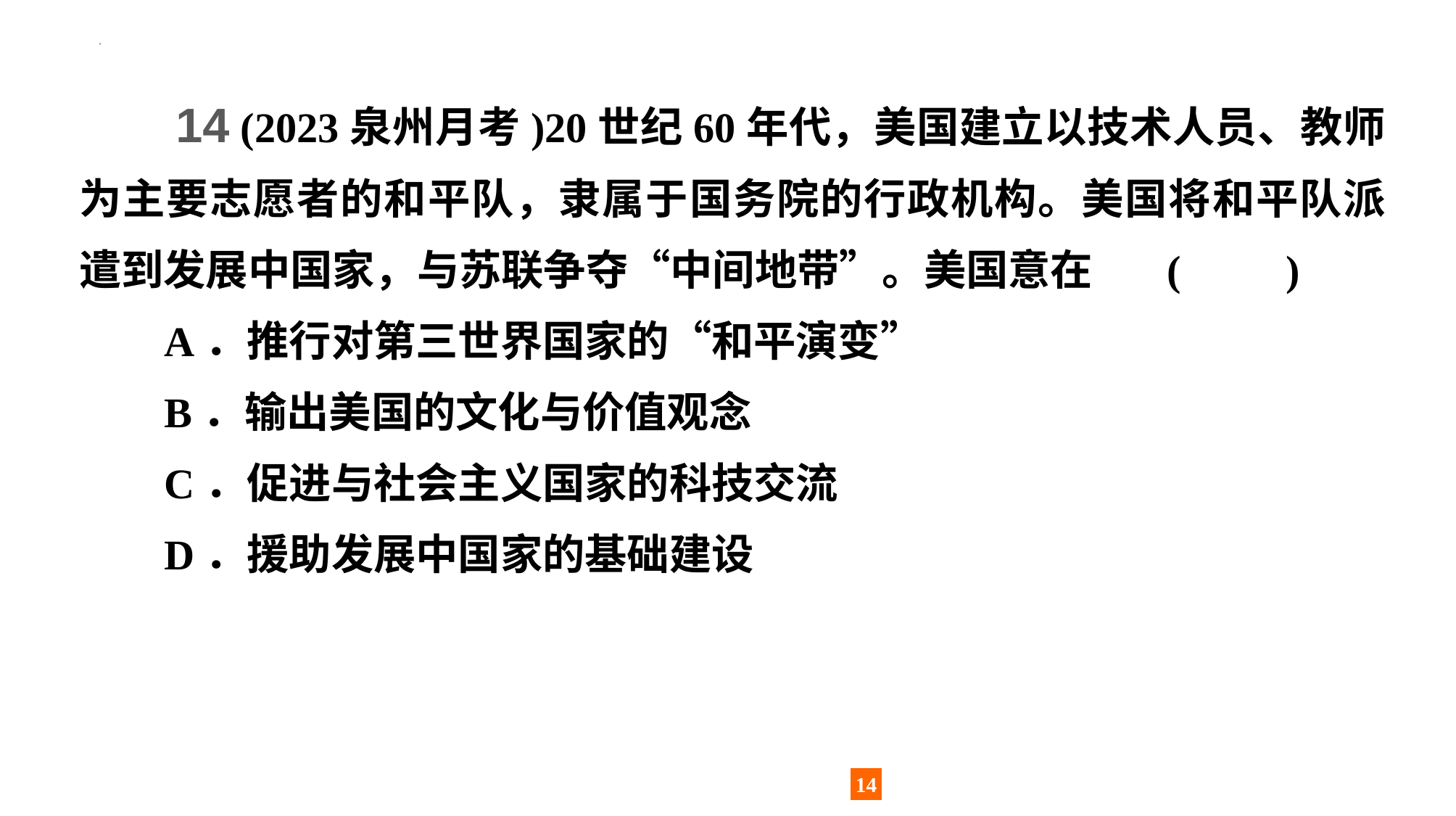

14 (2023泉州月考)20世纪60年代，美国建立以技术人员、教师为主要志愿者的和平队，隶属于国务院的行政机构。美国将和平队派遣到发展中国家，与苏联争夺“中间地带”。美国意在	(　　)
A．推行对第三世界国家的“和平演变”
B．输出美国的文化与价值观念
C．促进与社会主义国家的科技交流
D．援助发展中国家的基础建设
14